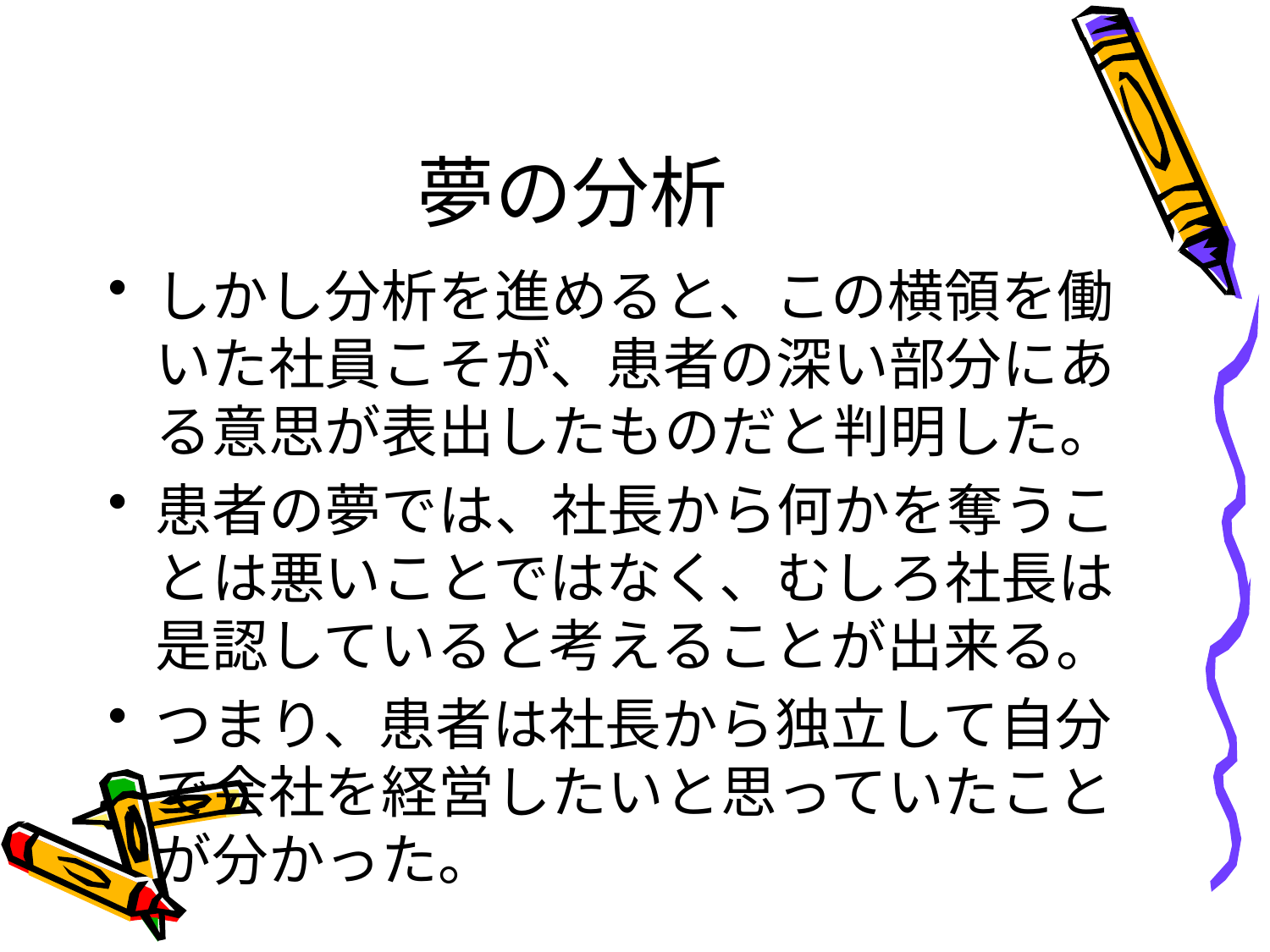

# 夢の分析
しかし分析を進めると、この横領を働いた社員こそが、患者の深い部分にある意思が表出したものだと判明した。
患者の夢では、社長から何かを奪うことは悪いことではなく、むしろ社長は是認していると考えることが出来る。
つまり、患者は社長から独立して自分で会社を経営したいと思っていたことが分かった。